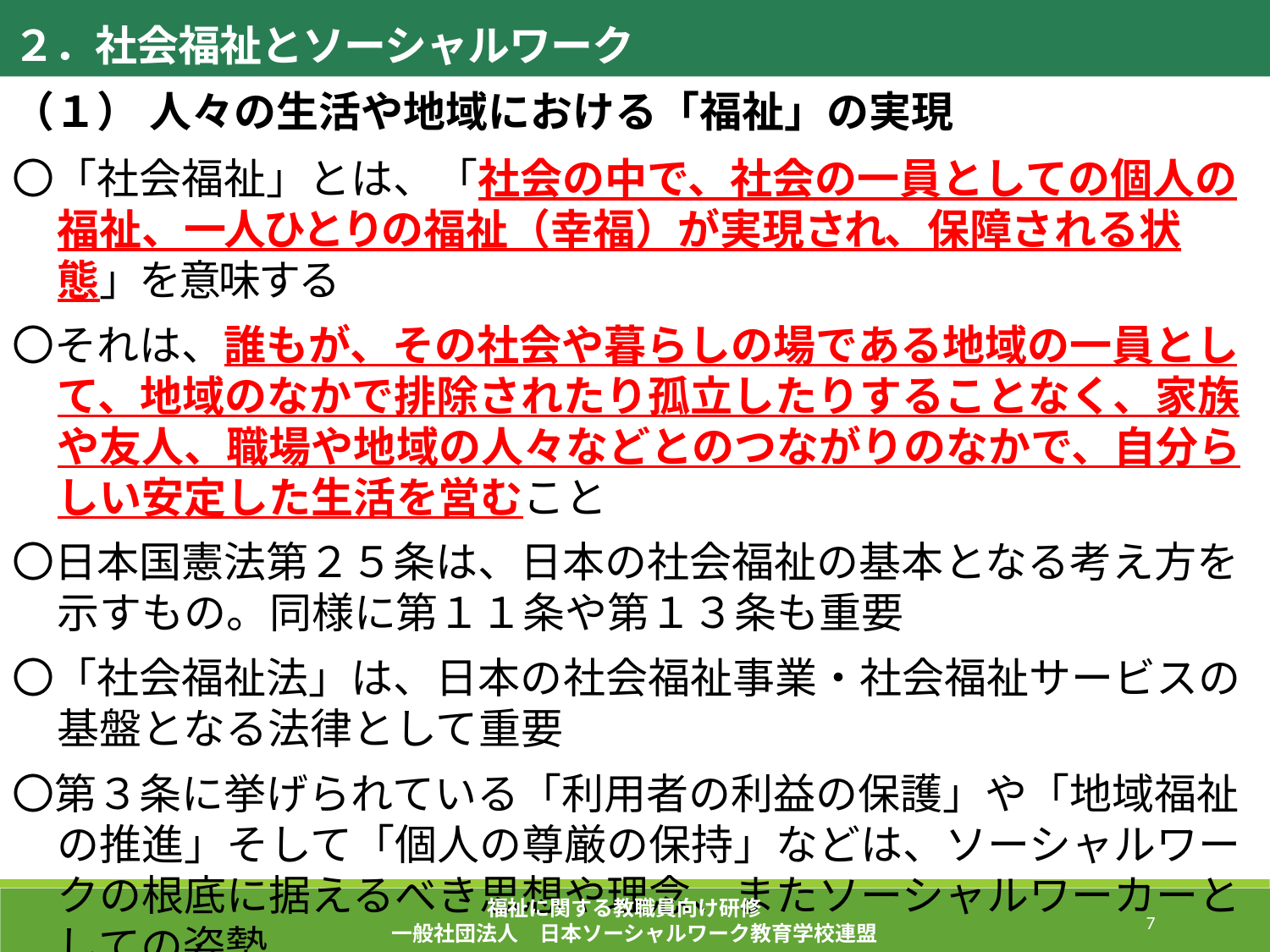

２．社会福祉とソーシャルワーク
（１） 人々の生活や地域における「福祉」の実現
〇「社会福祉」とは、「社会の中で、社会の一員としての個人の福祉、一人ひとりの福祉（幸福）が実現され、保障される状態」を意味する
〇それは、誰もが、その社会や暮らしの場である地域の一員として、地域のなかで排除されたり孤立したりすることなく、家族や友人、職場や地域の人々などとのつながりのなかで、自分らしい安定した生活を営むこと
〇日本国憲法第２５条は、日本の社会福祉の基本となる考え方を示すもの。同様に第１１条や第１３条も重要
〇「社会福祉法」は、日本の社会福祉事業・社会福祉サービスの基盤となる法律として重要
〇第３条に挙げられている「利用者の利益の保護」や「地域福祉の推進」そして「個人の尊厳の保持」などは、ソーシャルワークの根底に据えるべき思想や理念、またソーシャルワーカーとしての姿勢
福祉に関する教職員向け研修
一般社団法人　日本ソーシャルワーク教育学校連盟
7